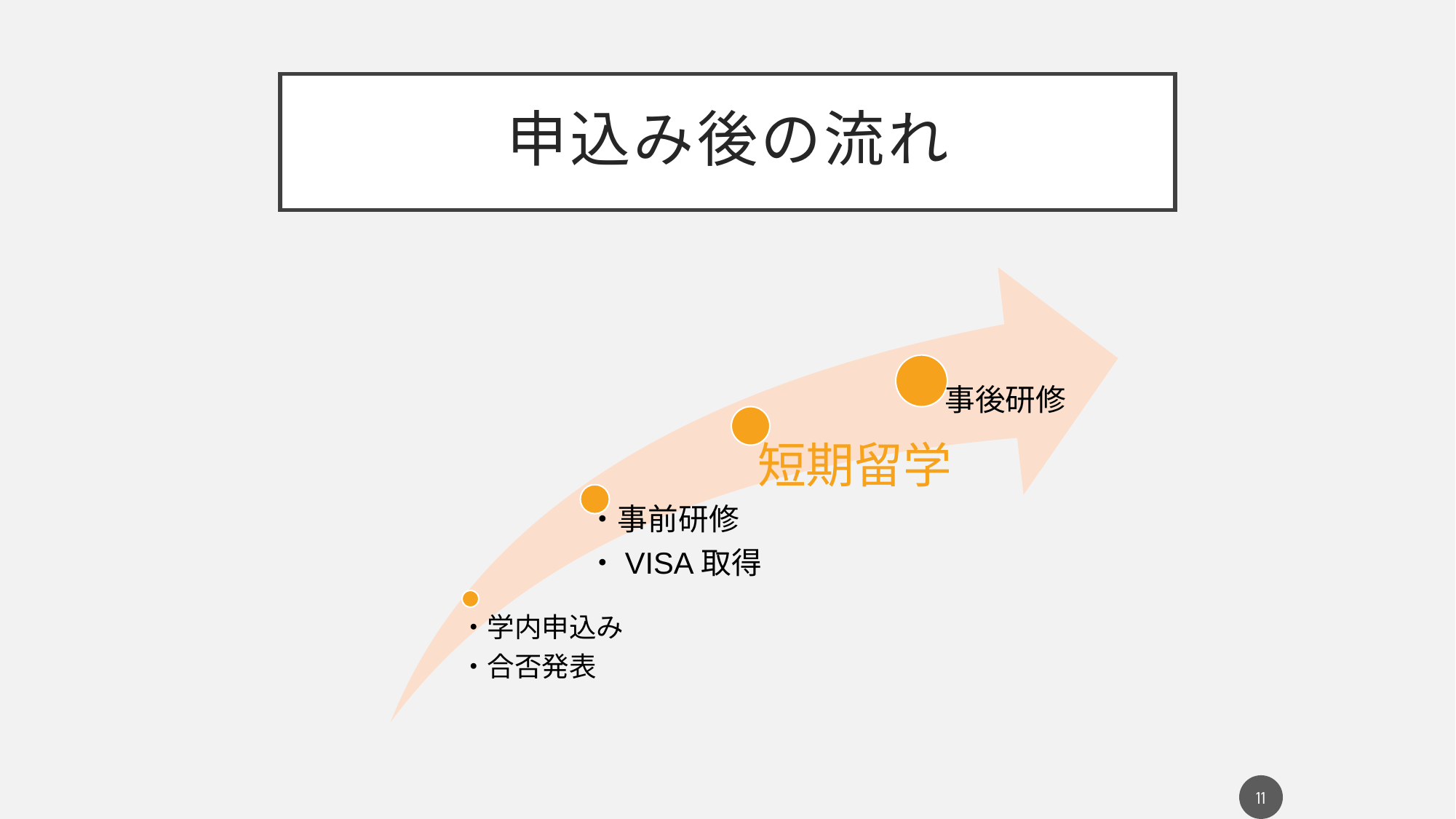

# 申込み後の流れ
・学内申込み
・合否発表
・事前研修
・VISA取得
短期留学
事後研修
11